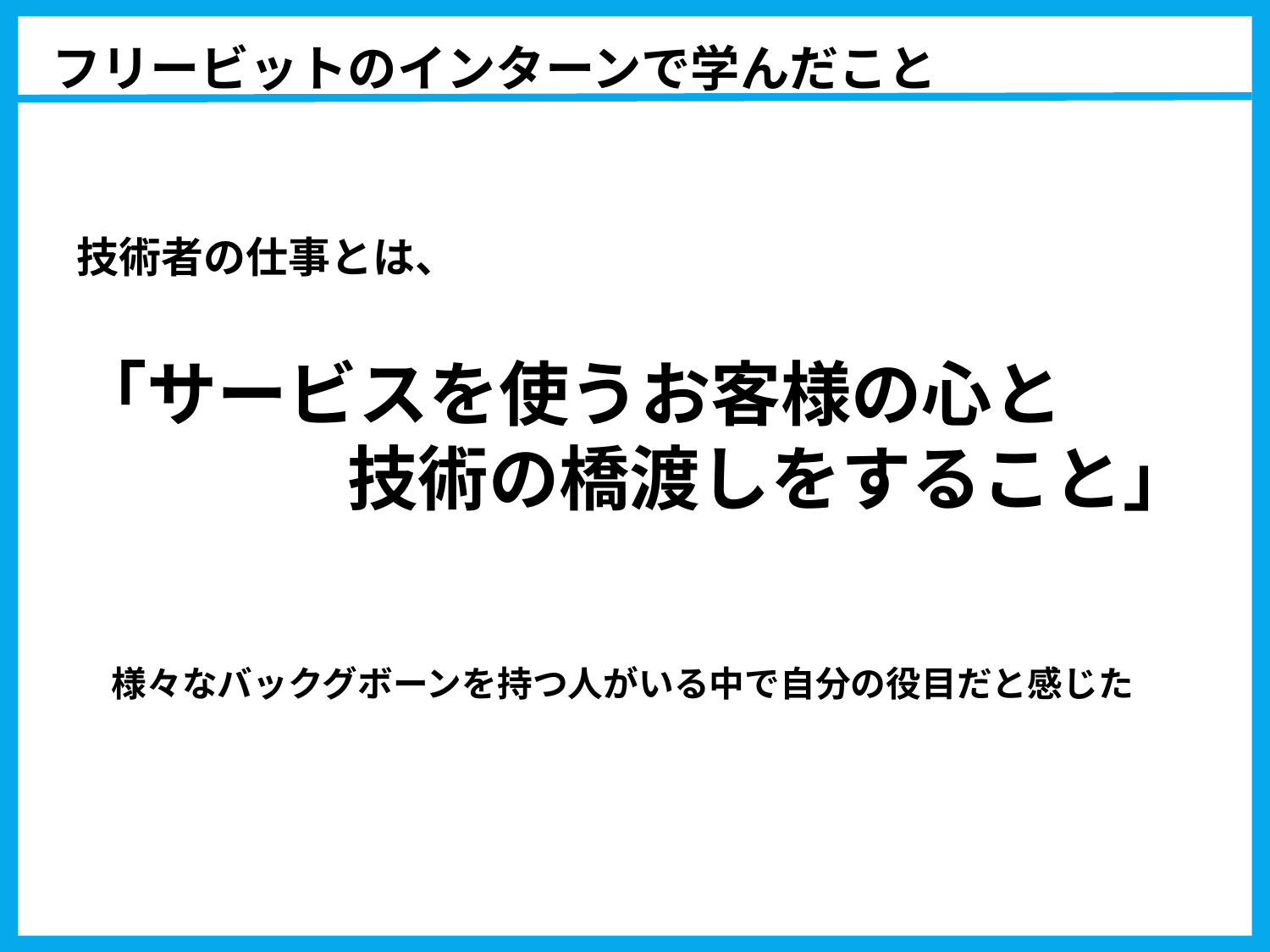

フリービットのインターンで学んだこと
技術者の仕事とは、

「サービスを使うお客様の心と
技術の橋渡しをすること」
様々なバックグボーンを持つ人がいる中で自分の役目だと感じた